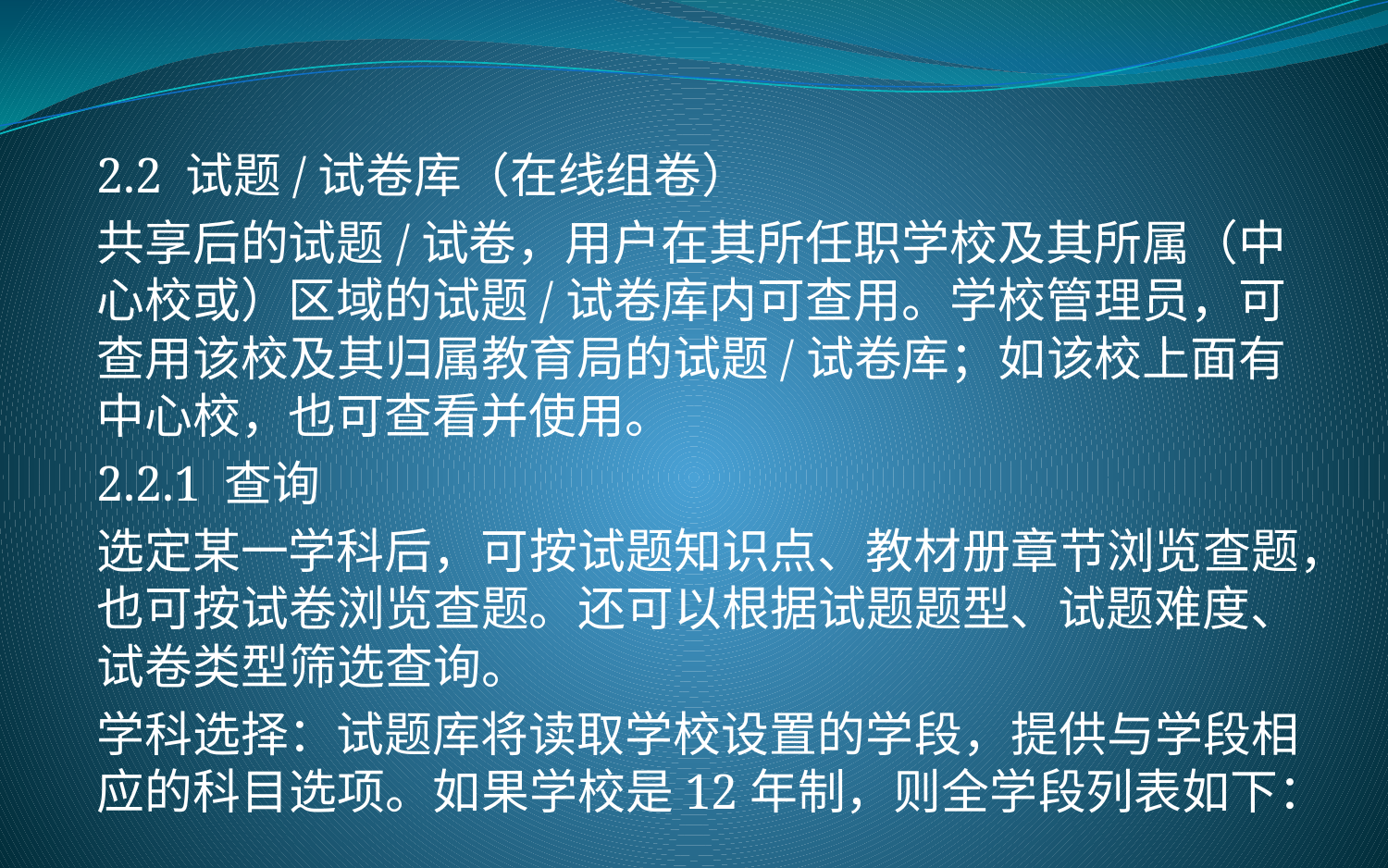

2.2 试题/试卷库（在线组卷）
共享后的试题/试卷，用户在其所任职学校及其所属（中心校或）区域的试题/试卷库内可查用。学校管理员，可查用该校及其归属教育局的试题/试卷库；如该校上面有中心校，也可查看并使用。
2.2.1 查询
选定某一学科后，可按试题知识点、教材册章节浏览查题，也可按试卷浏览查题。还可以根据试题题型、试题难度、试卷类型筛选查询。
学科选择：试题库将读取学校设置的学段，提供与学段相应的科目选项。如果学校是12年制，则全学段列表如下：